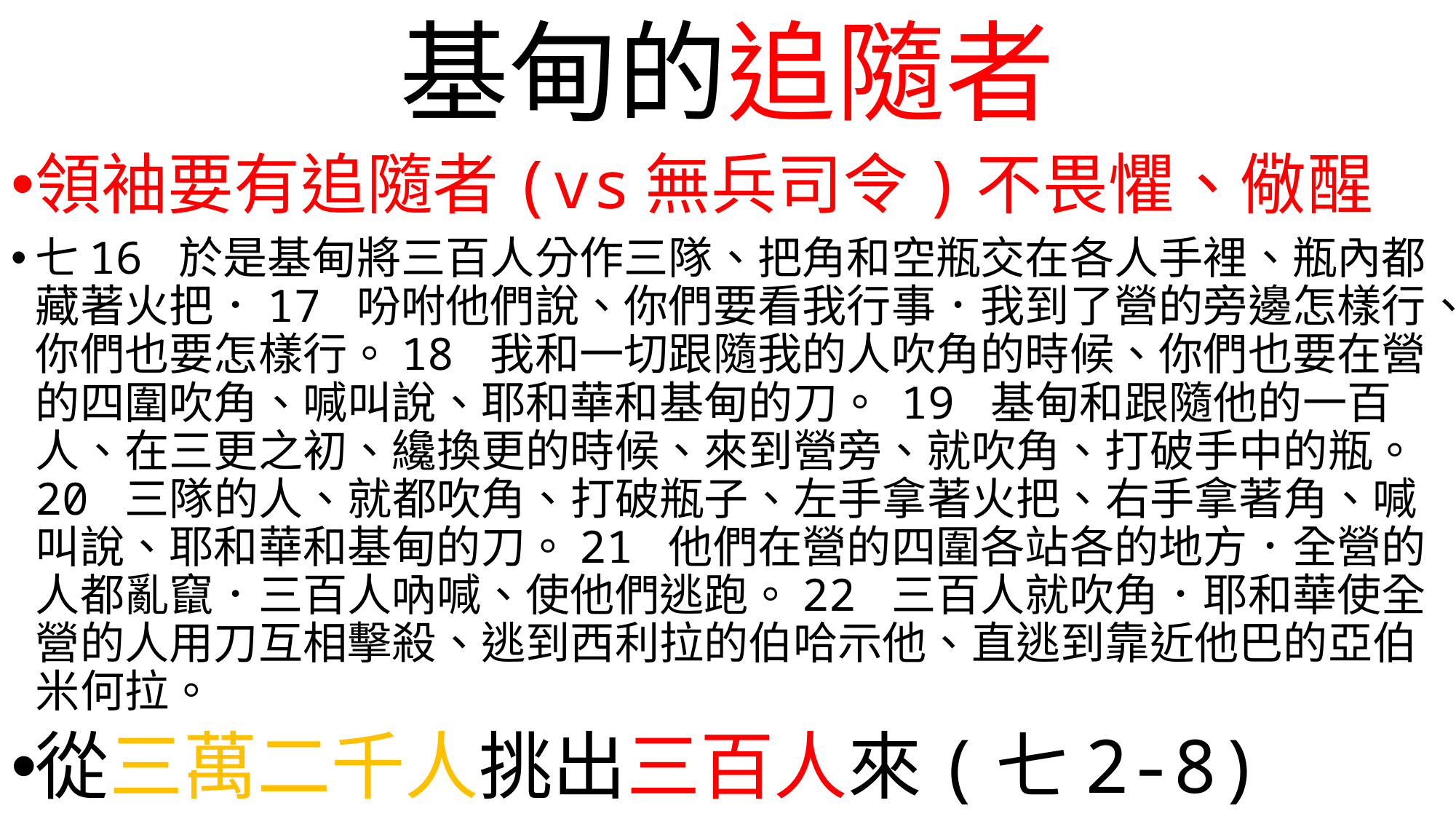

# 基甸的追隨者
領袖要有追隨者(vs無兵司令)不畏懼、儆醒
七16 於是基甸將三百人分作三隊、把角和空瓶交在各人手裡、瓶內都藏著火把．17 吩咐他們說、你們要看我行事．我到了營的旁邊怎樣行、你們也要怎樣行。18 我和一切跟隨我的人吹角的時候、你們也要在營的四圍吹角、喊叫說、耶和華和基甸的刀。 19 基甸和跟隨他的一百人、在三更之初、纔換更的時候、來到營旁、就吹角、打破手中的瓶。20 三隊的人、就都吹角、打破瓶子、左手拿著火把、右手拿著角、喊叫說、耶和華和基甸的刀。21 他們在營的四圍各站各的地方．全營的人都亂竄．三百人吶喊、使他們逃跑。22 三百人就吹角．耶和華使全營的人用刀互相擊殺、逃到西利拉的伯哈示他、直逃到靠近他巴的亞伯米何拉。
從三萬二千人挑出三百人來(七2-8)